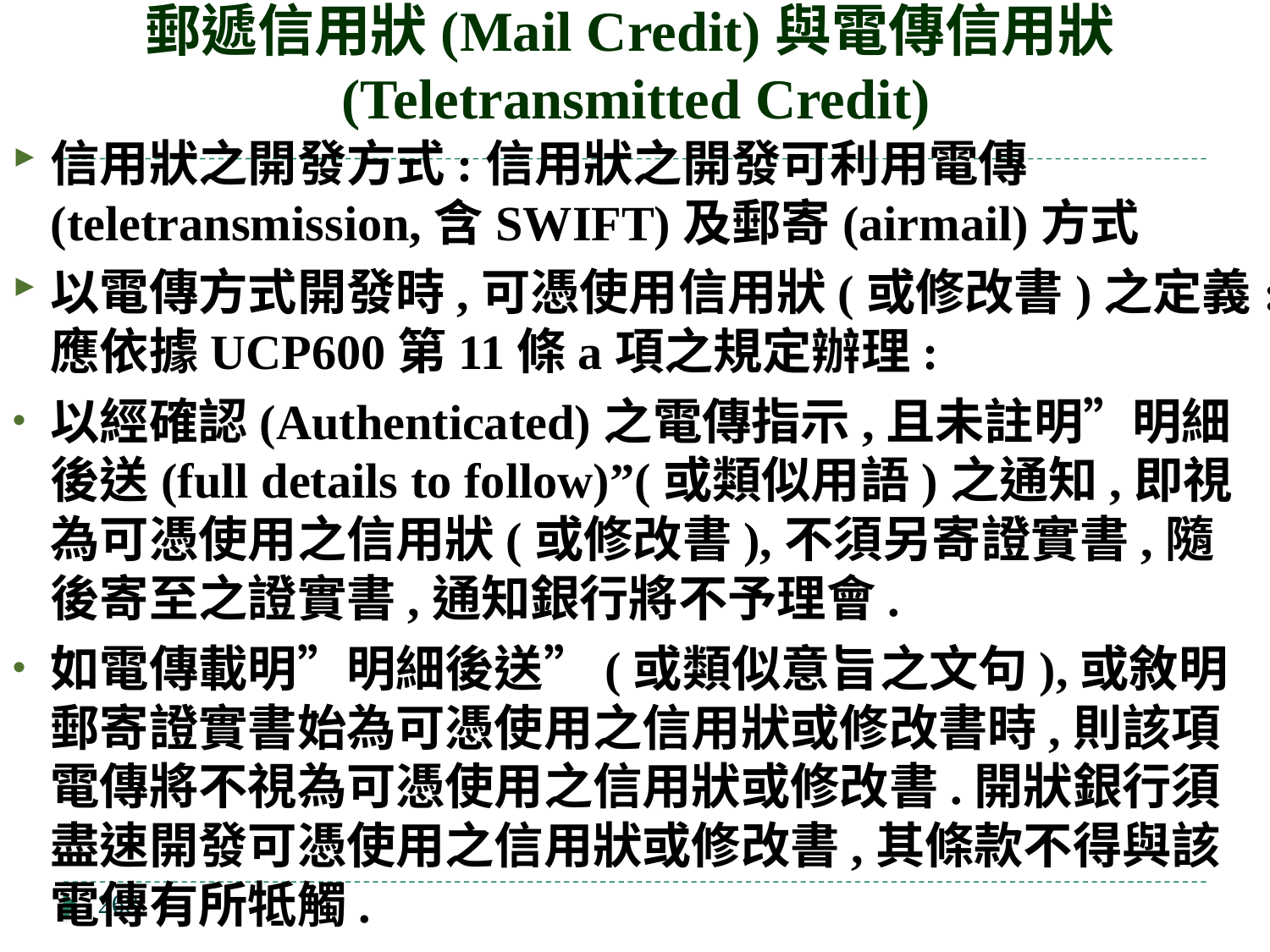

# 郵遞信用狀(Mail Credit)與電傳信用狀(Teletransmitted Credit)
信用狀之開發方式:信用狀之開發可利用電傳(teletransmission,含SWIFT)及郵寄(airmail)方式
以電傳方式開發時,可憑使用信用狀(或修改書)之定義:應依據UCP600第11條a項之規定辦理:
以經確認(Authenticated)之電傳指示,且未註明”明細後送(full details to follow)”(或類似用語)之通知,即視為可憑使用之信用狀(或修改書),不須另寄證實書,隨後寄至之證實書,通知銀行將不予理會.
如電傳載明”明細後送”(或類似意旨之文句),或敘明郵寄證實書始為可憑使用之信用狀或修改書時,則該項電傳將不視為可憑使用之信用狀或修改書.開狀銀行須盡速開發可憑使用之信用狀或修改書,其條款不得與該電傳有所牴觸.
268